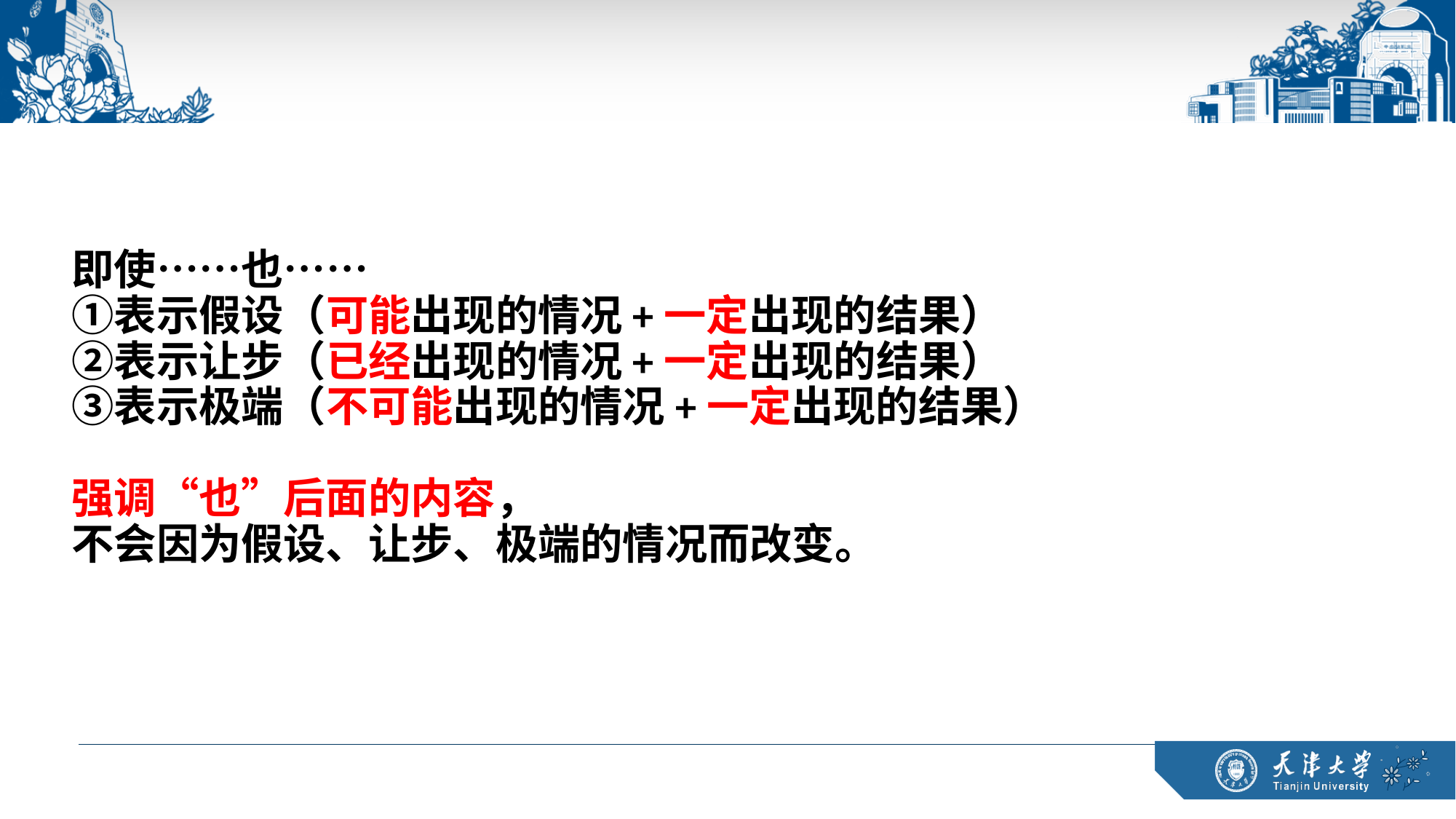

# 即使……也…… ①表示假设（可能出现的情况+一定出现的结果） ②表示让步（已经出现的情况+一定出现的结果） ③表示极端（不可能出现的情况+一定出现的结果） 强调“也”后面的内容， 不会因为假设、让步、极端的情况而改变。